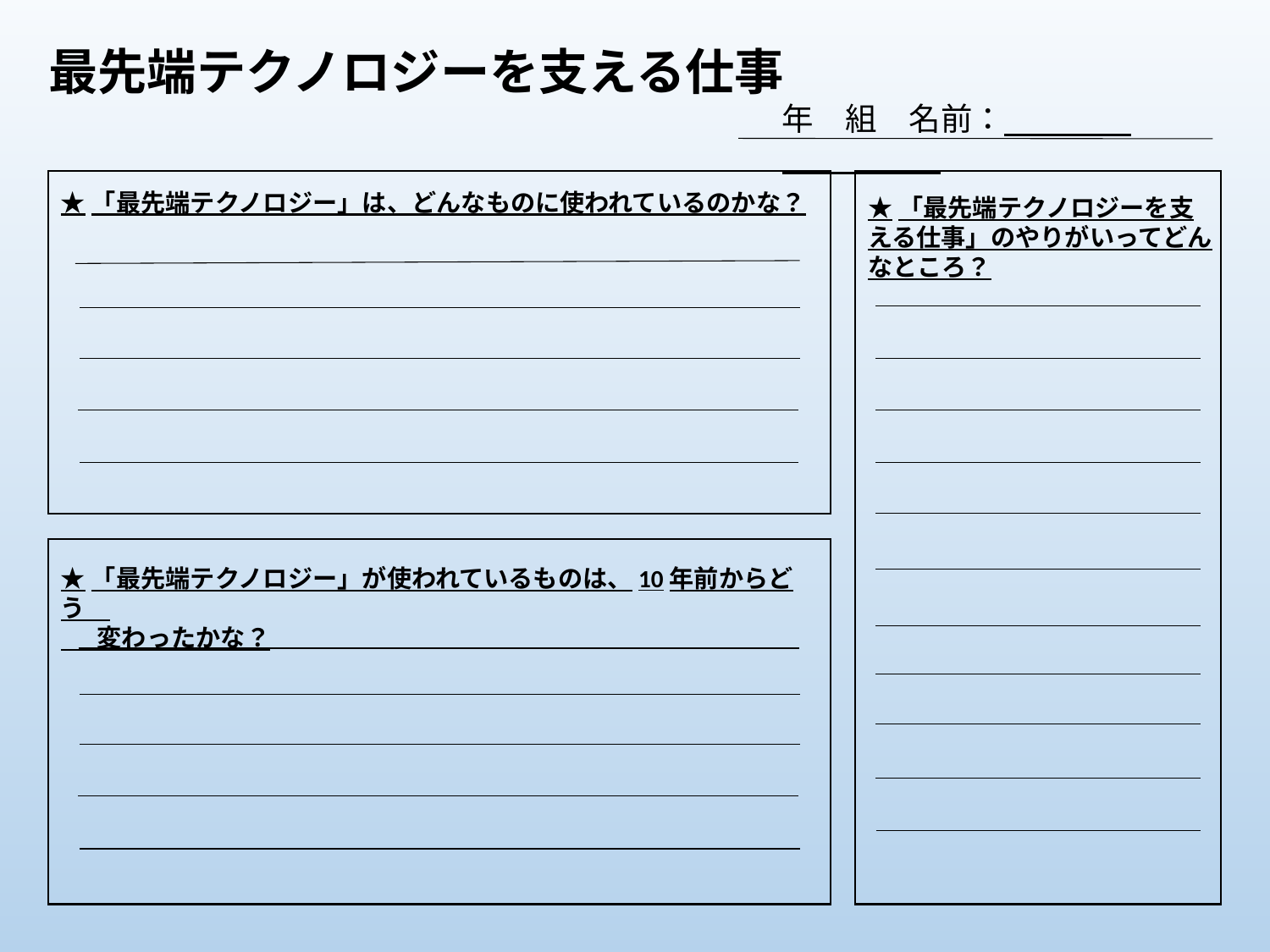

最先端テクノロジーを支える仕事
年　組　名前：

★「最先端テクノロジー」は、どんなものに使われているのかな？
★「最先端テクノロジーを支える仕事」のやりがいってどんなところ？

★「最先端テクノロジー」が使われているものは、10年前からどう
　  変わったかな？